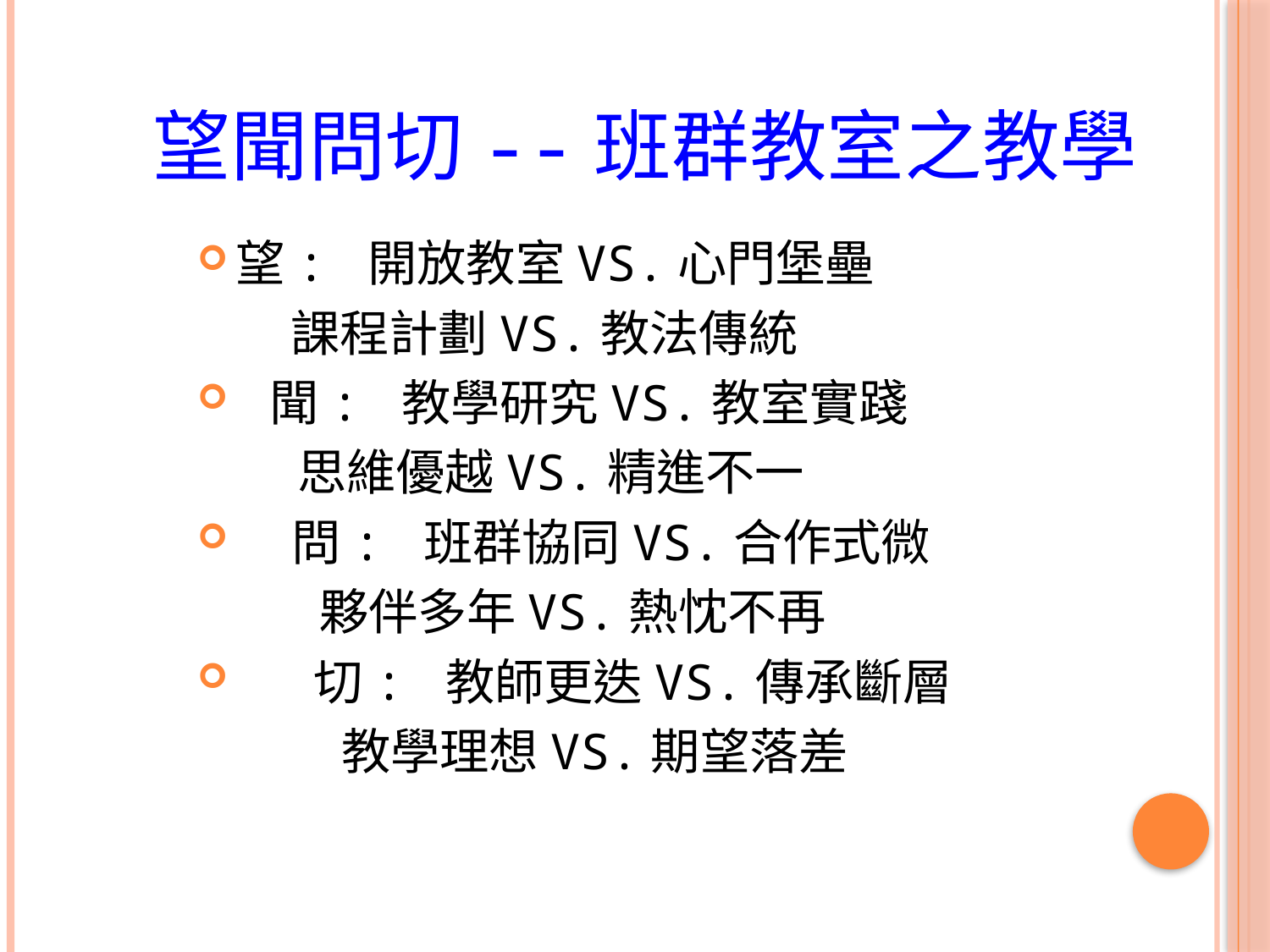

# 望聞問切--班群教室之教學
望: 開放教室VS.心門堡壘
　    課程計劃VS.教法傳統
  聞: 教學研究VS.教室實踐
        思維優越VS.精進不一
    問: 班群協同VS.合作式微
          夥伴多年VS.熱忱不再
      切: 教師更迭VS.傳承斷層
            教學理想VS.期望落差